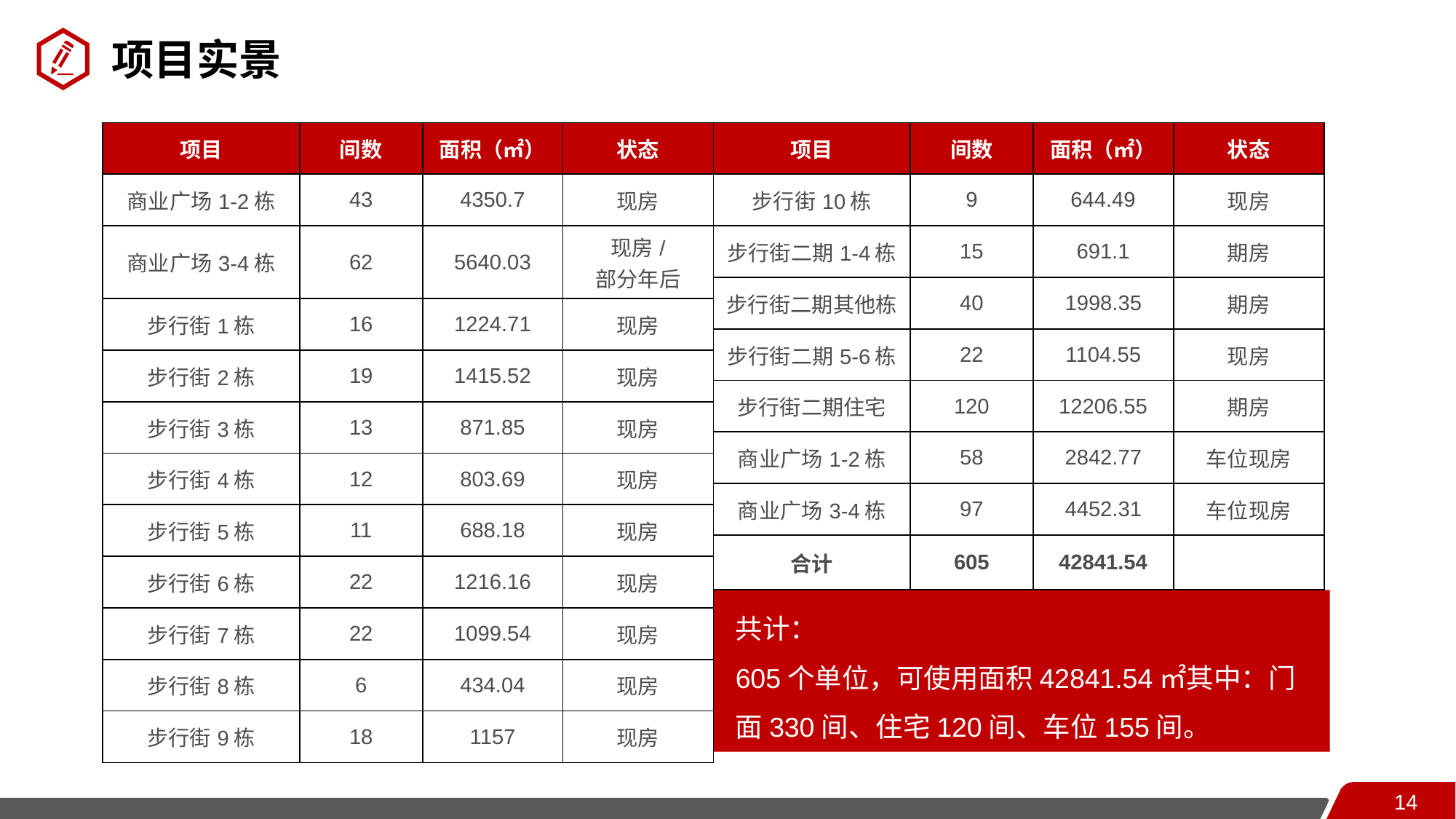

项目实景

| 项目 | 间数 | 面积（㎡） | 状态 |
| --- | --- | --- | --- |
| 商业广场1-2栋 | 43 | 4350.7 | 现房 |
| 商业广场3-4栋 | 62 | 5640.03 | 现房/ 部分年后 |
| 步行街1栋 | 16 | 1224.71 | 现房 |
| 步行街2栋 | 19 | 1415.52 | 现房 |
| 步行街3栋 | 13 | 871.85 | 现房 |
| 步行街4栋 | 12 | 803.69 | 现房 |
| 步行街5栋 | 11 | 688.18 | 现房 |
| 步行街6栋 | 22 | 1216.16 | 现房 |
| 步行街7栋 | 22 | 1099.54 | 现房 |
| 步行街8栋 | 6 | 434.04 | 现房 |
| 步行街9栋 | 18 | 1157 | 现房 |
| 项目 | 间数 | 面积（㎡） | 状态 |
| --- | --- | --- | --- |
| 步行街10栋 | 9 | 644.49 | 现房 |
| 步行街二期1-4栋 | 15 | 691.1 | 期房 |
| 步行街二期其他栋 | 40 | 1998.35 | 期房 |
| 步行街二期5-6栋 | 22 | 1104.55 | 现房 |
| 步行街二期住宅 | 120 | 12206.55 | 期房 |
| 商业广场1-2栋 | 58 | 2842.77 | 车位现房 |
| 商业广场3-4栋 | 97 | 4452.31 | 车位现房 |
| 合计 | 605 | 42841.54 |  |
共计：
605个单位，可使用面积42841.54㎡其中：门面330间、住宅120间、车位155间。